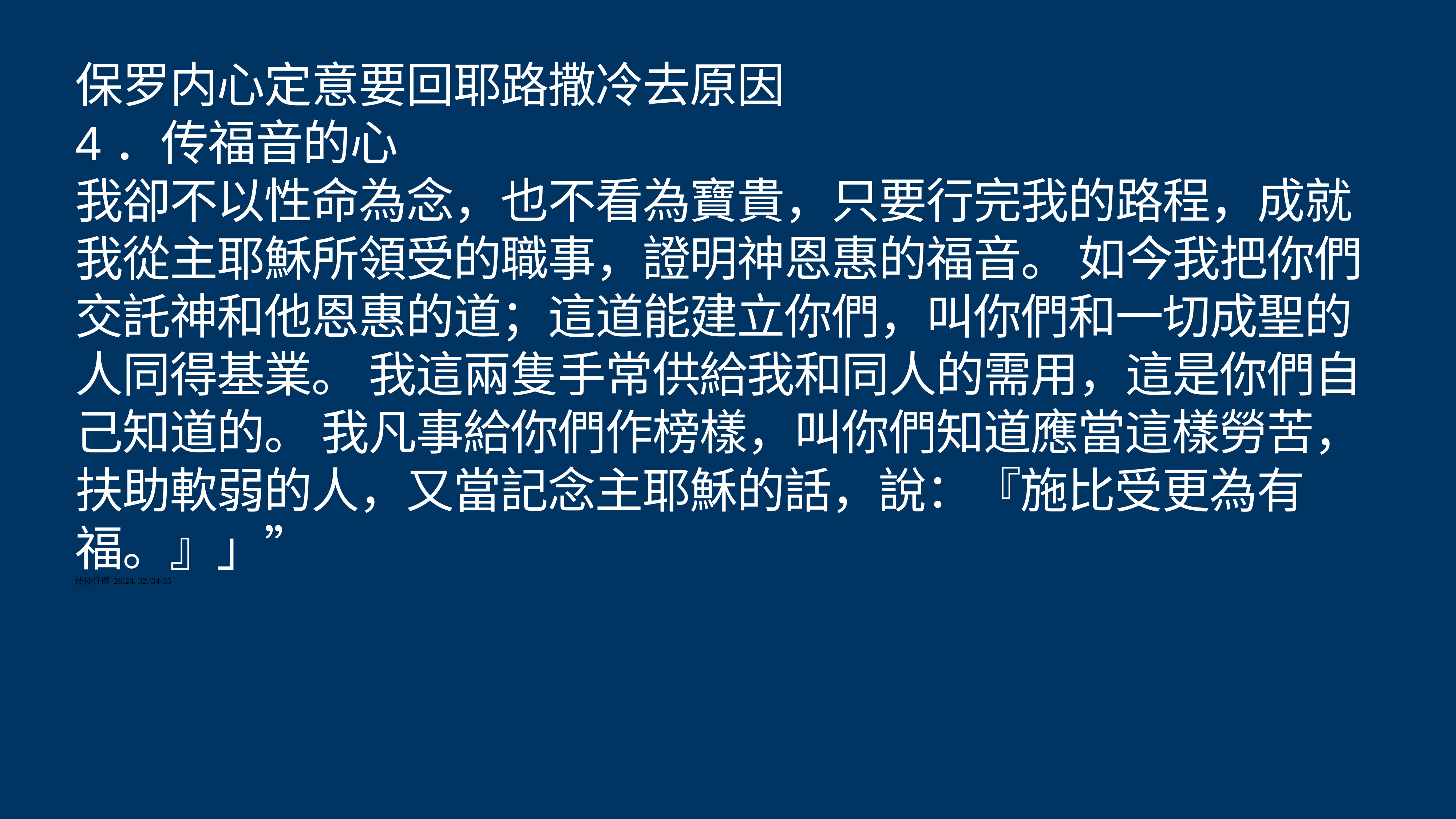

# 保罗内心定意要回耶路撒冷去原因
4．传福音的心
我卻不以性命為念，也不看為寶貴，只要行完我的路程，成就我從主耶穌所領受的職事，證明神恩惠的福音。 如今我把你們交託神和他恩惠的道；這道能建立你們，叫你們和一切成聖的人同得基業。 我這兩隻手常供給我和同人的需用，這是你們自己知道的。 我凡事給你們作榜樣，叫你們知道應當這樣勞苦，扶助軟弱的人，又當記念主耶穌的話，說：『施比受更為有福。』」”
使徒行傳 20:24, 32, 34-35